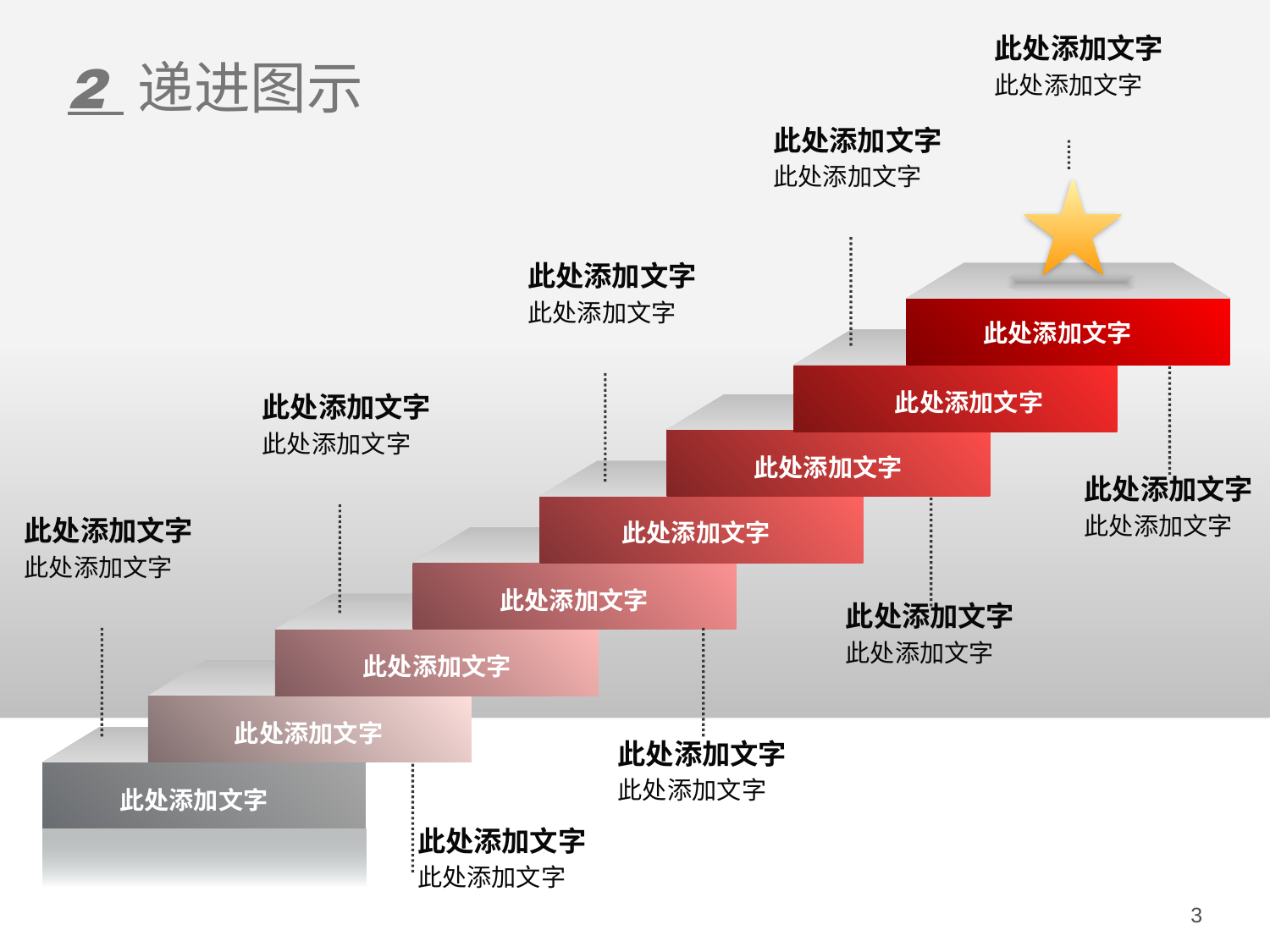

此处添加文字
此处添加文字
# 2 递进图示
此处添加文字
此处添加文字

此处添加文字
此处添加文字

此处添加文字

此处添加文字
此处添加文字
此处添加文字

此处添加文字

此处添加文字
此处添加文字

此处添加文字
此处添加文字
此处添加文字

此处添加文字
此处添加文字
此处添加文字

此处添加文字

此处添加文字

此处添加文字
此处添加文字

此处添加文字
此处添加文字
此处添加文字

3